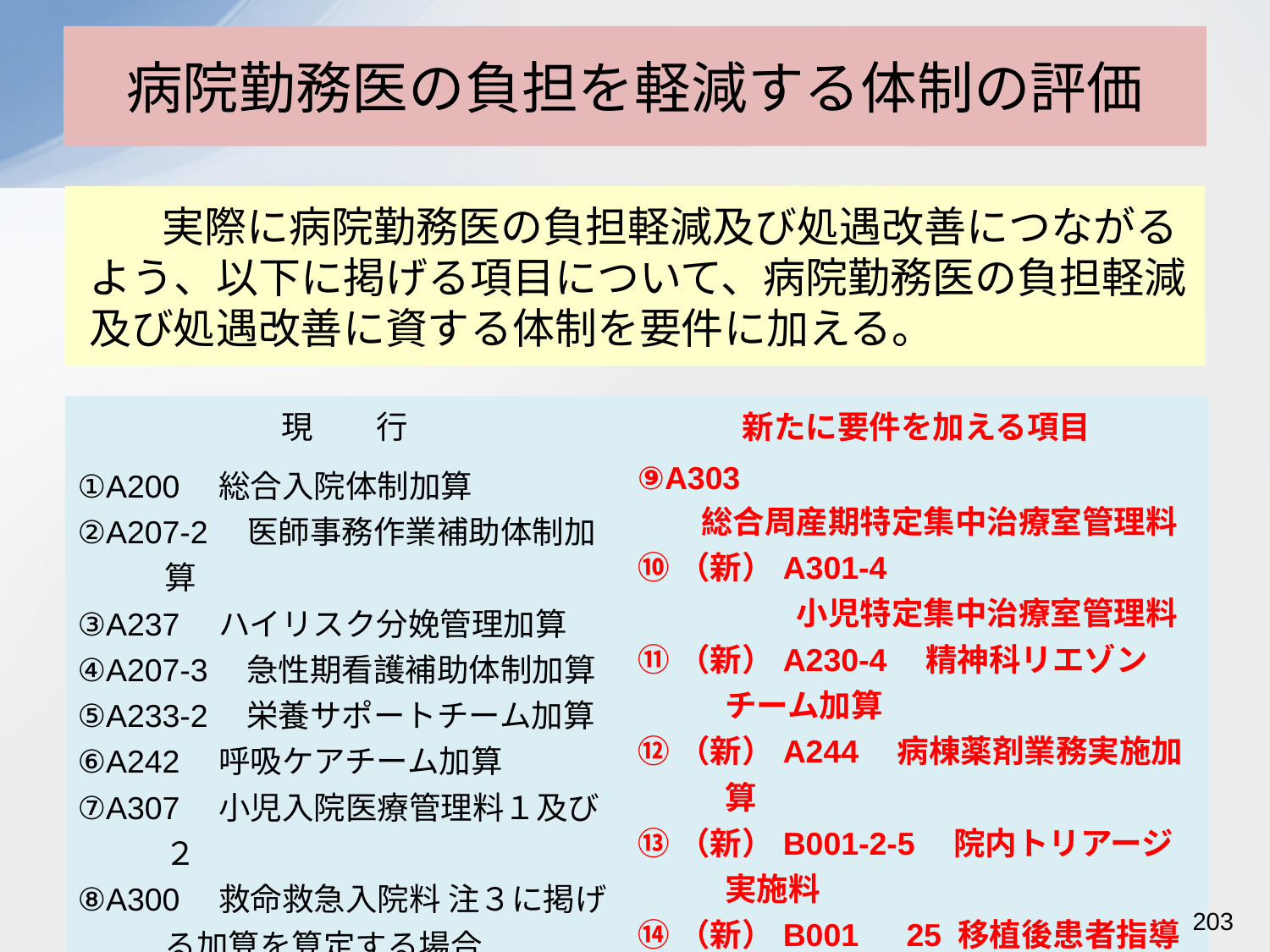

# 病院勤務医の負担を軽減する体制の評価
　　実際に病院勤務医の負担軽減及び処遇改善につながるよう、以下に掲げる項目について、病院勤務医の負担軽減及び処遇改善に資する体制を要件に加える。
| 現　　行 | 新たに要件を加える項目 |
| --- | --- |
| ①A200　総合入院体制加算 ②A207-2　医師事務作業補助体制加算 ③A237　ハイリスク分娩管理加算 ④A207-3　急性期看護補助体制加算 ⑤A233-2　栄養サポートチーム加算 ⑥A242　呼吸ケアチーム加算 ⑦A307　小児入院医療管理料１及び２ ⑧A300　救命救急入院料 注３に掲げる加算を算定する場合 | ⑨A303 　　総合周産期特定集中治療室管理料 ⑩（新）A301-4 　　　　　小児特定集中治療室管理料 ⑪（新）A230-4　精神科リエゾンチーム加算 ⑫（新）A244　病棟薬剤業務実施加算 ⑬（新）B001-2-5　院内トリアージ実施料 ⑭（新）B001　25 移植後患者指導管理料 ⑮（新）B001　27 　　　　　糖尿病透析予防指導管理料 |
203